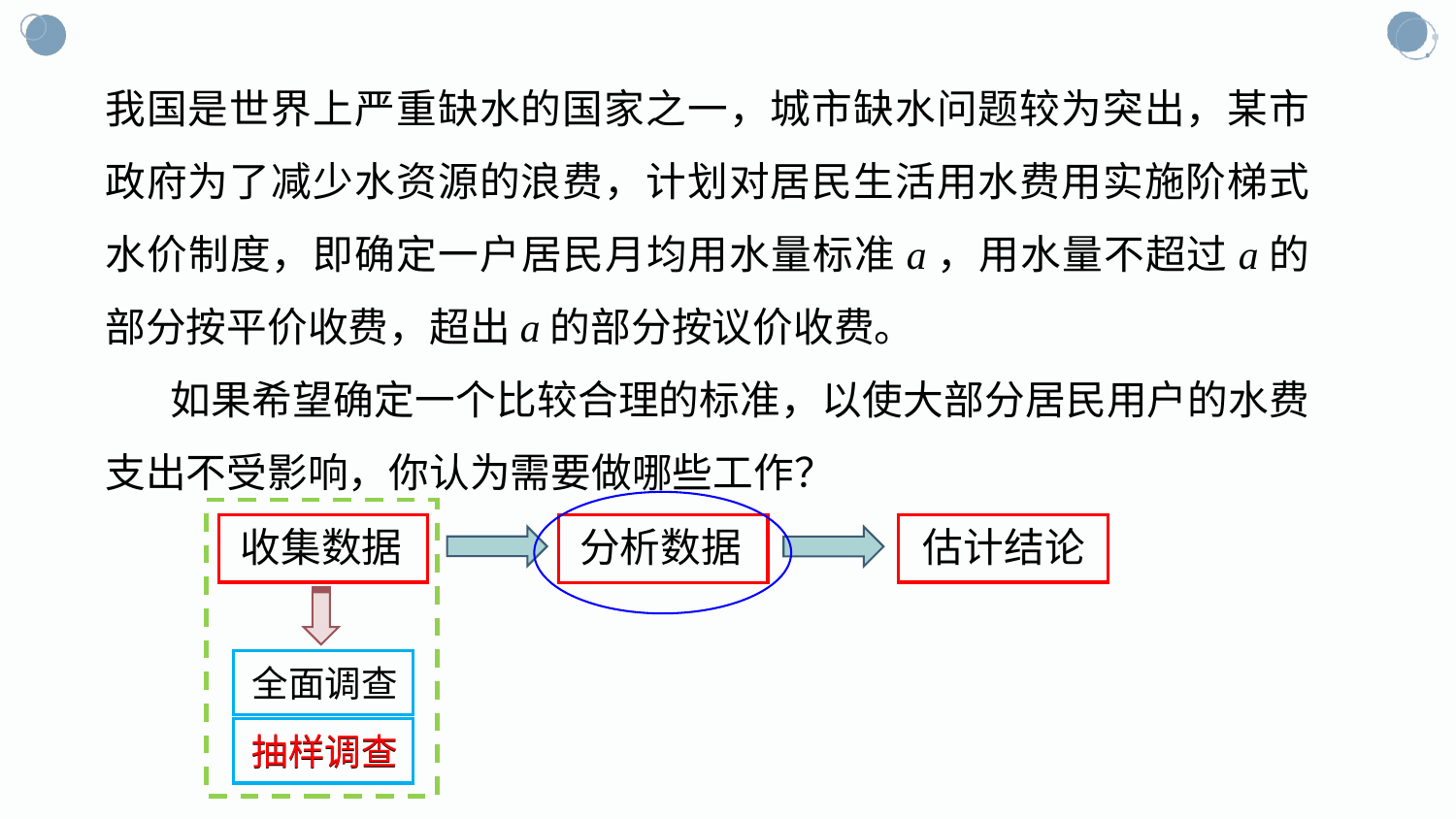

我国是世界上严重缺水的国家之一，城市缺水问题较为突出，某市政府为了减少水资源的浪费，计划对居民生活用水费用实施阶梯式水价制度，即确定一户居民月均用水量标准a，用水量不超过a的部分按平价收费，超出a的部分按议价收费。
      如果希望确定一个比较合理的标准，以使大部分居民用户的水费支出不受影响，你认为需要做哪些工作？

收集数据

估计结论

分析数据

全面调查

抽样调查

抽样调查